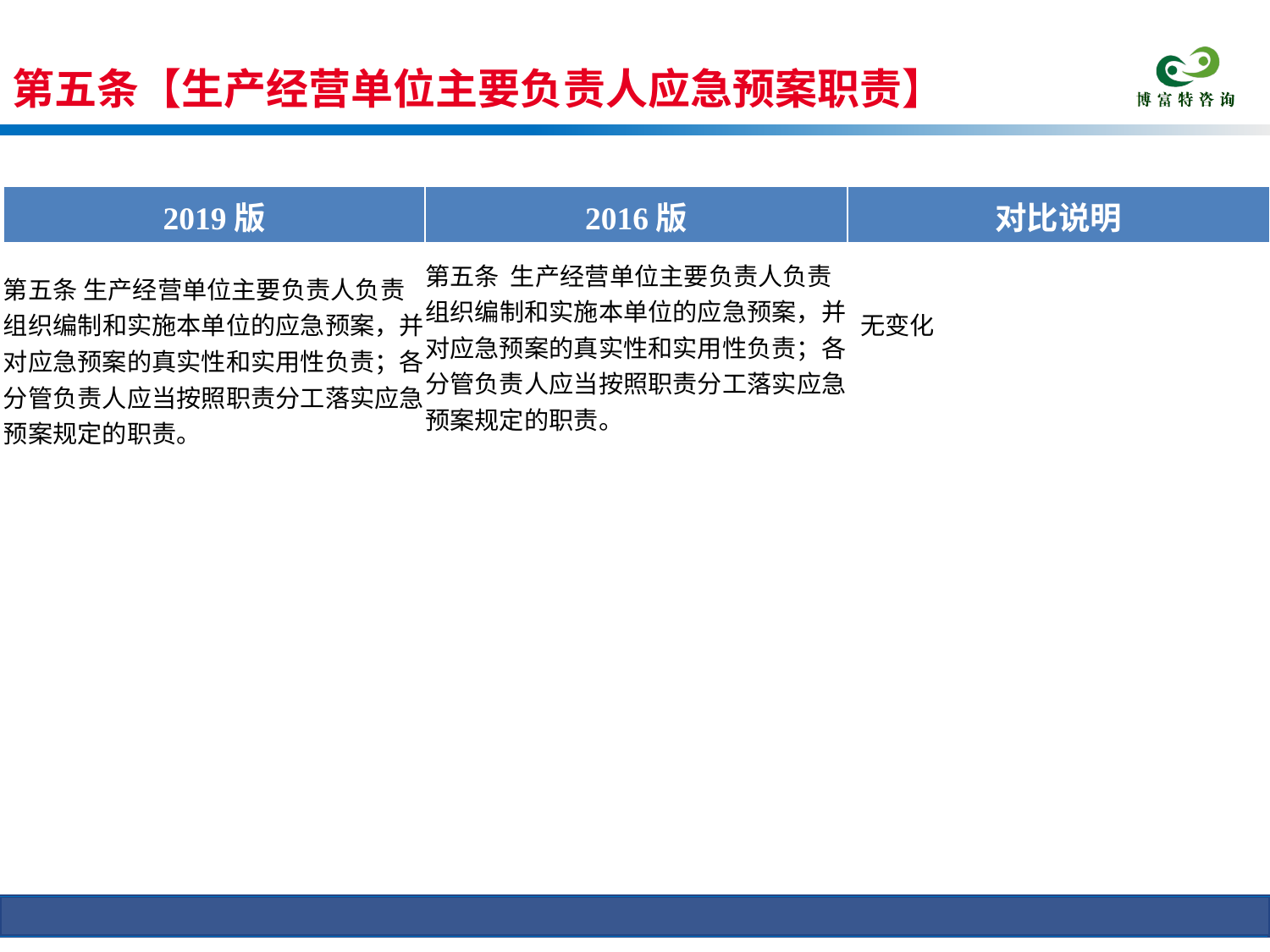

第五条【生产经营单位主要负责人应急预案职责】
条文对比
| 2019版 | 2016版 | 对比说明 |
| --- | --- | --- |
| 第五条 生产经营单位主要负责人负责组织编制和实施本单位的应急预案，并对应急预案的真实性和实用性负责；各分管负责人应当按照职责分工落实应急预案规定的职责。 | 第五条 生产经营单位主要负责人负责组织编制和实施本单位的应急预案，并对应急预案的真实性和实用性负责；各分管负责人应当按照职责分工落实应急预案规定的职责。 | 无变化 |